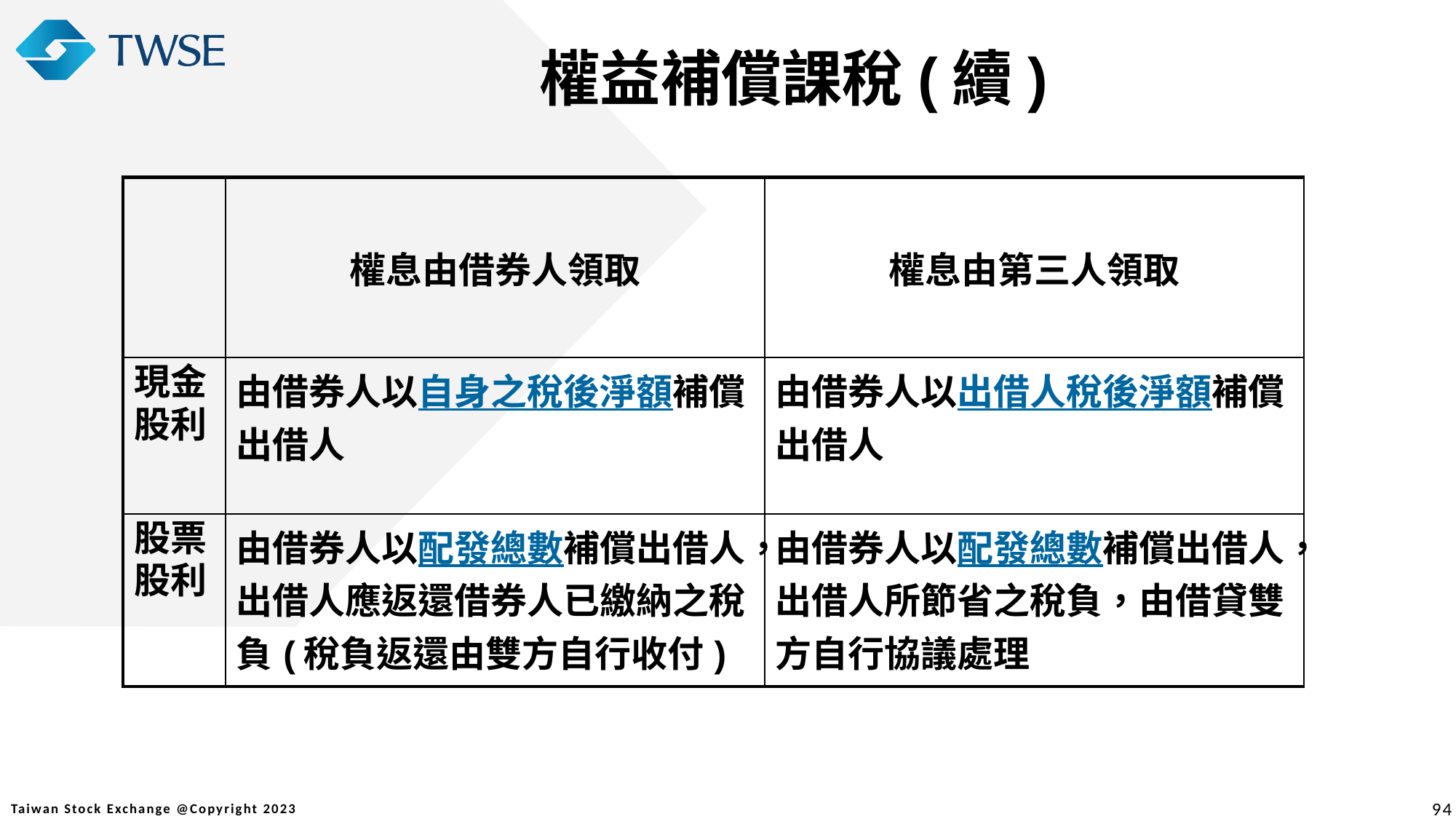

權益補償課稅(續)
|  | 權息由借券人領取 | 權息由第三人領取 |
| --- | --- | --- |
| 現金股利 | 由借券人以自身之稅後淨額補償出借人 | 由借券人以出借人稅後淨額補償出借人 |
| 股票股利 | 由借券人以配發總數補償出借人，出借人應返還借券人已繳納之稅負(稅負返還由雙方自行收付) | 由借券人以配發總數補償出借人，出借人所節省之稅負，由借貸雙方自行協議處理 |
94